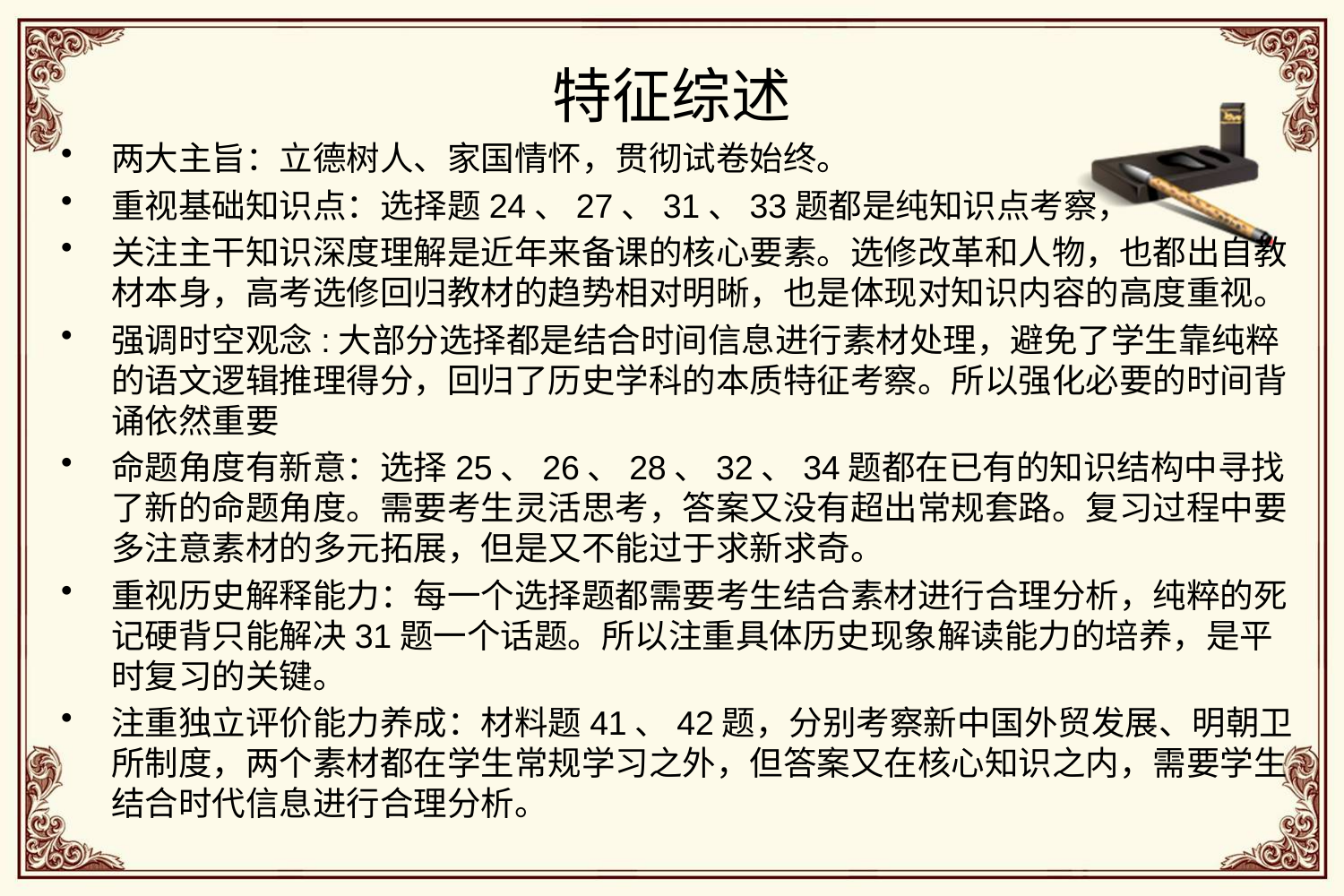

# 特征综述
两大主旨：立德树人、家国情怀，贯彻试卷始终。
重视基础知识点：选择题24、27、31、33题都是纯知识点考察，
关注主干知识深度理解是近年来备课的核心要素。选修改革和人物，也都出自教材本身，高考选修回归教材的趋势相对明晰，也是体现对知识内容的高度重视。
强调时空观念:大部分选择都是结合时间信息进行素材处理，避免了学生靠纯粹的语文逻辑推理得分，回归了历史学科的本质特征考察。所以强化必要的时间背诵依然重要
命题角度有新意：选择25、26、28、32、34题都在已有的知识结构中寻找了新的命题角度。需要考生灵活思考，答案又没有超出常规套路。复习过程中要多注意素材的多元拓展，但是又不能过于求新求奇。
重视历史解释能力：每一个选择题都需要考生结合素材进行合理分析，纯粹的死记硬背只能解决31题一个话题。所以注重具体历史现象解读能力的培养，是平时复习的关键。
注重独立评价能力养成：材料题41、42题，分别考察新中国外贸发展、明朝卫所制度，两个素材都在学生常规学习之外，但答案又在核心知识之内，需要学生结合时代信息进行合理分析。